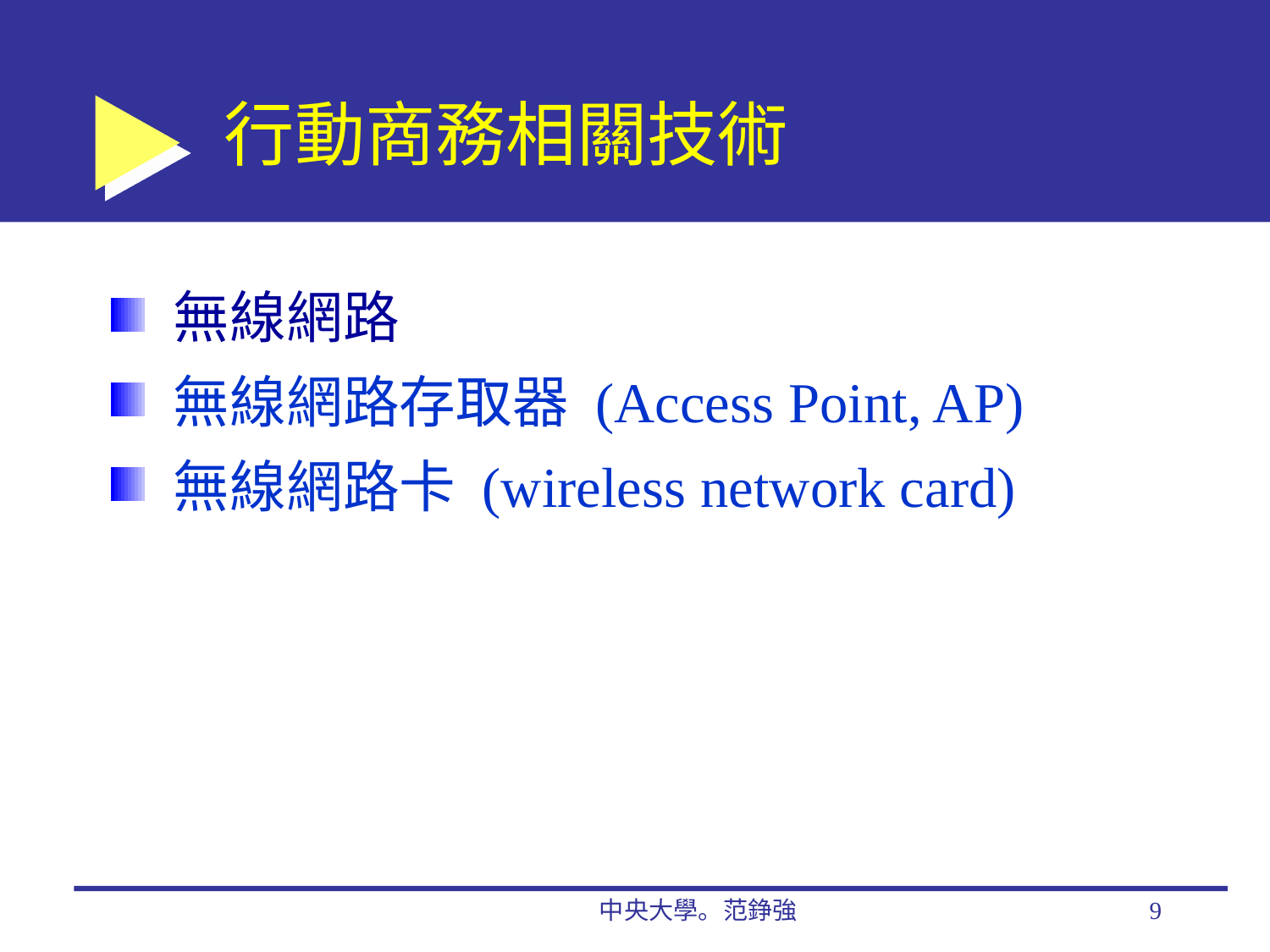

# 行動商務相關技術
無線網路
無線網路存取器 (Access Point, AP)
無線網路卡 (wireless network card)

中央大學。范錚強
9